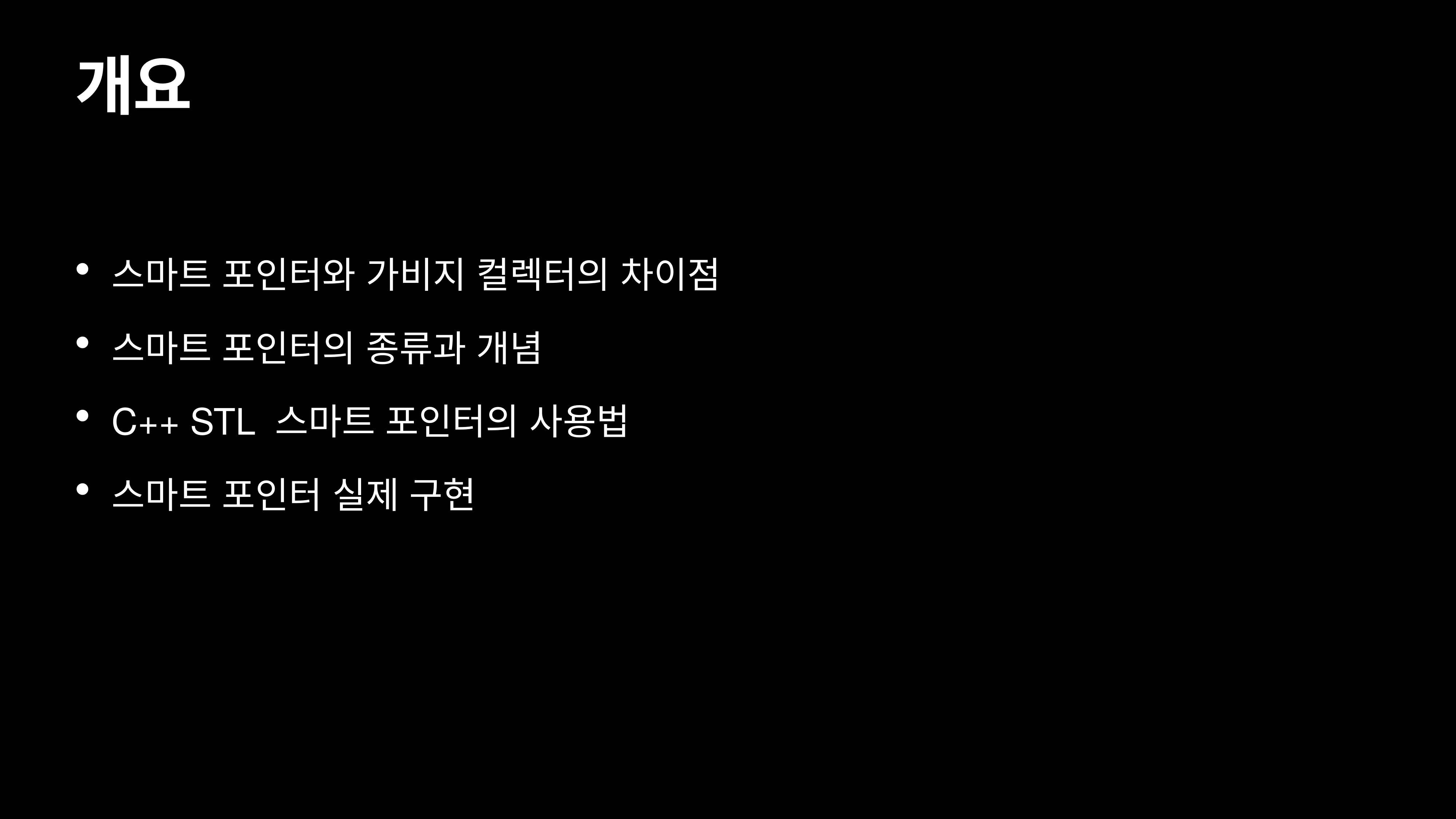

# 개요
스마트 포인터와 가비지 컬렉터의 차이점
스마트 포인터의 종류과 개념
C++ STL 스마트 포인터의 사용법
스마트 포인터 실제 구현